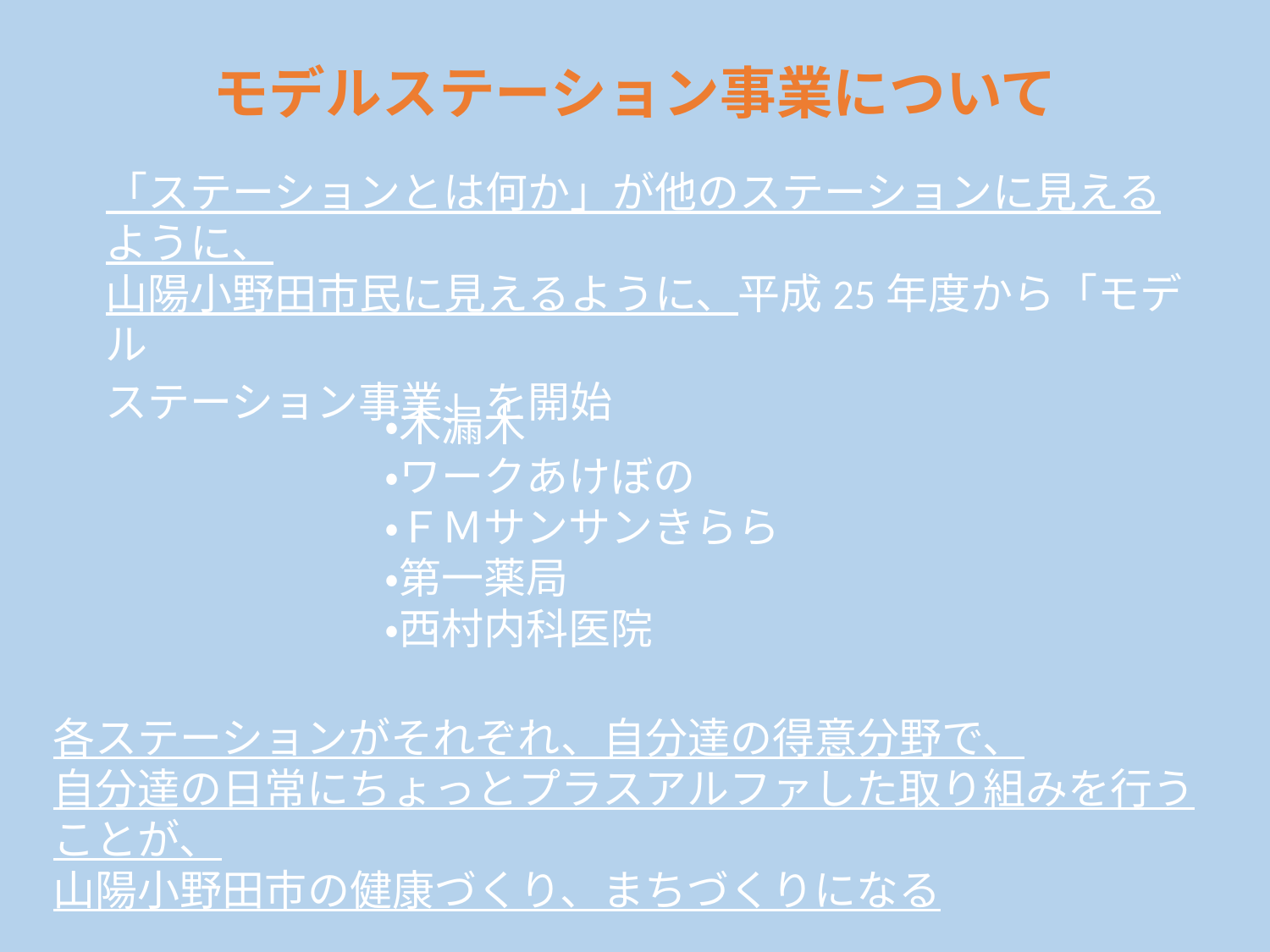

# モデルステーション事業について
「ステーションとは何か」が他のステーションに見えるように、
山陽小野田市民に見えるように、平成25年度から「モデル
ステーション事業」を開始
・木漏木
・ワークあけぼの
・ＦＭサンサンきらら
・第一薬局
・西村内科医院
各ステーションがそれぞれ、自分達の得意分野で、
自分達の日常にちょっとプラスアルファした取り組みを行うことが、
山陽小野田市の健康づくり、まちづくりになる